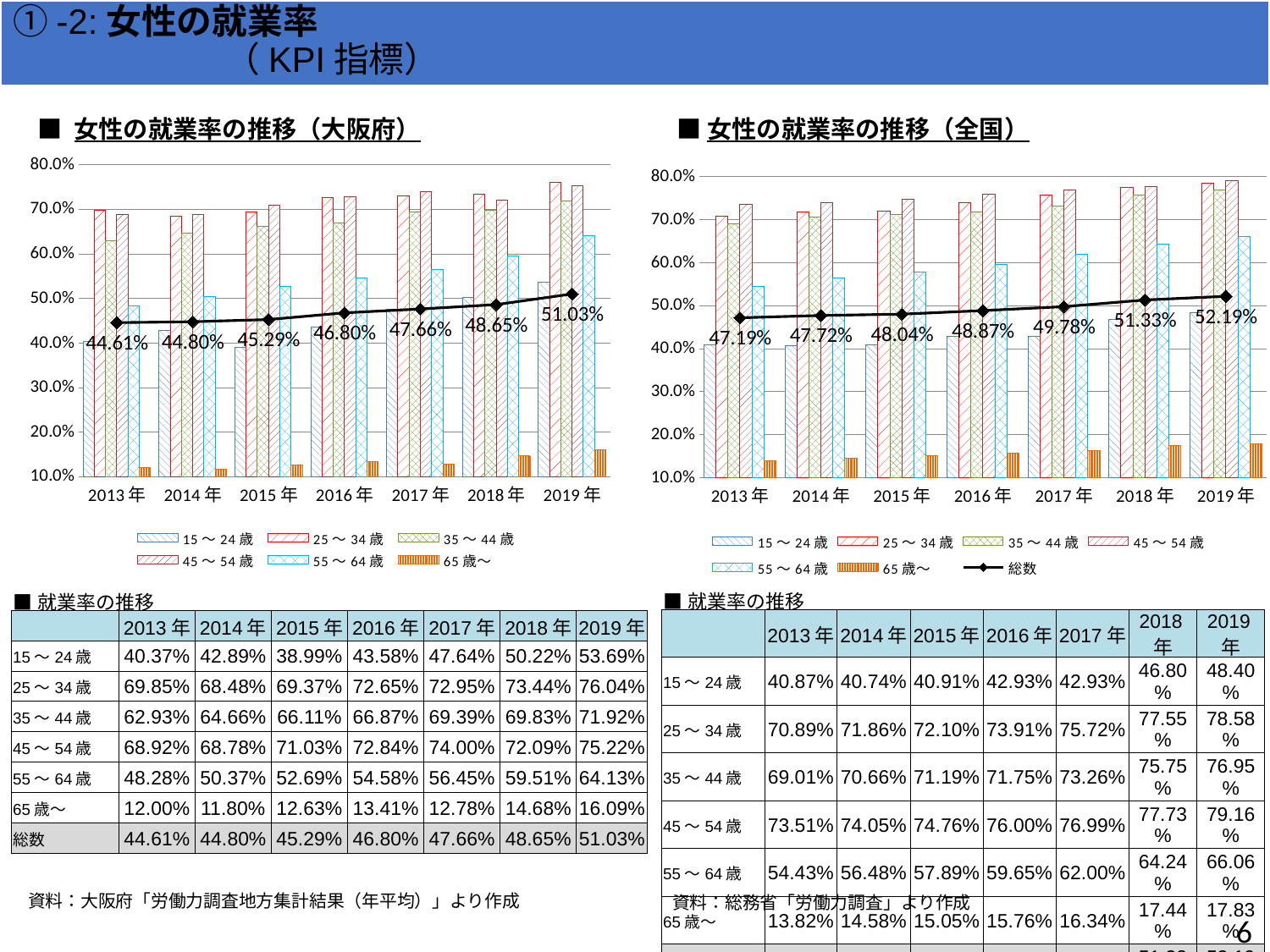

方向性Ⅰ）若者が活躍でき、子育て安心の都市「大阪」の実現
①-2:女性の就業率　　　　　　　　　　　　　　　　　　　　　　　　　　　　　　　　（KPI指標）
■ 女性の就業率の推移（大阪府）
■女性の就業率の推移（全国）

### Chart

| Category | 15～24歳 | 25～34歳 | 35～44歳 | 45～54歳 | 55～64歳 | 65歳～ | 総数 |
|---|---|---|---|---|---|---|---|
| 2013年 | 0.4036697247706422 | 0.6984732824427481 | 0.6293103448275862 | 0.6891651865008881 | 0.4827586206896552 | 0.12 | 0.4460735586481113 |
| 2014年 | 0.4288990825688073 | 0.6848249027237354 | 0.6466275659824047 | 0.6878216123499142 | 0.5036630036630036 | 0.11801730920535011 | 0.44802778466881665 |
| 2015年 | 0.38990825688073394 | 0.6936758893280632 | 0.661144578313253 | 0.7102649006622517 | 0.5269230769230769 | 0.12633996937212863 | 0.4529236868186323 |
| 2016年 | 0.43577981651376146 | 0.7265469061876247 | 0.6687402799377916 | 0.7284345047923323 | 0.545816733067729 | 0.13408239700374533 | 0.4679693297056641 |
| 2017年 | 0.4764044943820225 | 0.7295081967213115 | 0.6939102564102564 | 0.74 | 0.5645161290322581 | 0.1277695716395864 | 0.47658945293247906 |
| 2018年 | 0.5022321428571429 | 0.7344398340248963 | 0.6983333333333334 | 0.7208955223880597 | 0.5951417004048583 | 0.1468224981738495 | 0.4864665354330709 |
| 2019年 | 0.5369127516778524 | 0.7604166666666666 | 0.7192374350086655 | 0.7521865889212828 | 0.6412825651302605 | 0.1608695652173913 | 0.5103194103194103 |

### Chart

| Category | 15～24歳 | 25～34歳 | 35～44歳 | 45～54歳 | 55～64歳 | 65歳～ | 総数 |
|---|---|---|---|---|---|---|---|
| 2013年 | 0.40871021775544386 | 0.7088607594936709 | 0.6901408450704225 | 0.7350746268656716 | 0.5443181818181818 | 0.13823368074602305 | 0.47194144301150226 |
| 2014年 | 0.4074074074074074 | 0.7186147186147186 | 0.7065934065934066 | 0.7405140758873929 | 0.5648038049940547 | 0.14582224587546566 | 0.4772449869224063 |
| 2015年 | 0.4090909090909091 | 0.7209985315712188 | 0.7119021134593994 | 0.7475845410628019 | 0.5789473684210527 | 0.15047021943573669 | 0.4803767660910518 |
| 2016年 | 0.4292929292929293 | 0.7391304347826086 | 0.7175398633257403 | 0.7600472813238771 | 0.5964691046658259 | 0.15762538382804503 | 0.4886601535240754 |
| 2017年 | 0.4292929292929293 | 0.7572078907435509 | 0.7325581395348837 | 0.7698504027617952 | 0.62002567394095 | 0.16338880484114976 | 0.49782343722792965 |
| 2018年 | 0.468013468013468 | 0.7755417956656346 | 0.7575030012004802 | 0.7772778402699663 | 0.6423927178153446 | 0.17438963627304435 | 0.5133298484056456 |
| 2019年 | 0.4839797639123103 | 0.7858267716535433 | 0.7695167286245354 | 0.7916207276736494 | 0.660574412532637 | 0.1782716049382716 | 0.5218908076050933 |
| ■就業率の推移 |  |  |  |  |  |  |  |
| --- | --- | --- | --- | --- | --- | --- | --- |
|  | 2013年 | 2014年 | 2015年 | 2016年 | 2017年 | 2018年 | 2019年 |
| 15～24歳 | 40.87% | 40.74% | 40.91% | 42.93% | 42.93% | 46.80% | 48.40% |
| 25～34歳 | 70.89% | 71.86% | 72.10% | 73.91% | 75.72% | 77.55% | 78.58% |
| 35～44歳 | 69.01% | 70.66% | 71.19% | 71.75% | 73.26% | 75.75% | 76.95% |
| 45～54歳 | 73.51% | 74.05% | 74.76% | 76.00% | 76.99% | 77.73% | 79.16% |
| 55～64歳 | 54.43% | 56.48% | 57.89% | 59.65% | 62.00% | 64.24% | 66.06% |
| 65歳～ | 13.82% | 14.58% | 15.05% | 15.76% | 16.34% | 17.44% | 17.83% |
| 総数 | 47.19% | 47.72% | 48.04% | 48.87% | 49.78% | 51.33% | 52.19% |
| ■就業率の推移 |  |  |  |  |  |  |  |
| --- | --- | --- | --- | --- | --- | --- | --- |
|  | 2013年 | 2014年 | 2015年 | 2016年 | 2017年 | 2018年 | 2019年 |
| 15～24歳 | 40.37% | 42.89% | 38.99% | 43.58% | 47.64% | 50.22% | 53.69% |
| 25～34歳 | 69.85% | 68.48% | 69.37% | 72.65% | 72.95% | 73.44% | 76.04% |
| 35～44歳 | 62.93% | 64.66% | 66.11% | 66.87% | 69.39% | 69.83% | 71.92% |
| 45～54歳 | 68.92% | 68.78% | 71.03% | 72.84% | 74.00% | 72.09% | 75.22% |
| 55～64歳 | 48.28% | 50.37% | 52.69% | 54.58% | 56.45% | 59.51% | 64.13% |
| 65歳～ | 12.00% | 11.80% | 12.63% | 13.41% | 12.78% | 14.68% | 16.09% |
| 総数 | 44.61% | 44.80% | 45.29% | 46.80% | 47.66% | 48.65% | 51.03% |
資料：大阪府「労働力調査地方集計結果（年平均）」より作成
資料：総務省「労働力調査」より作成
6